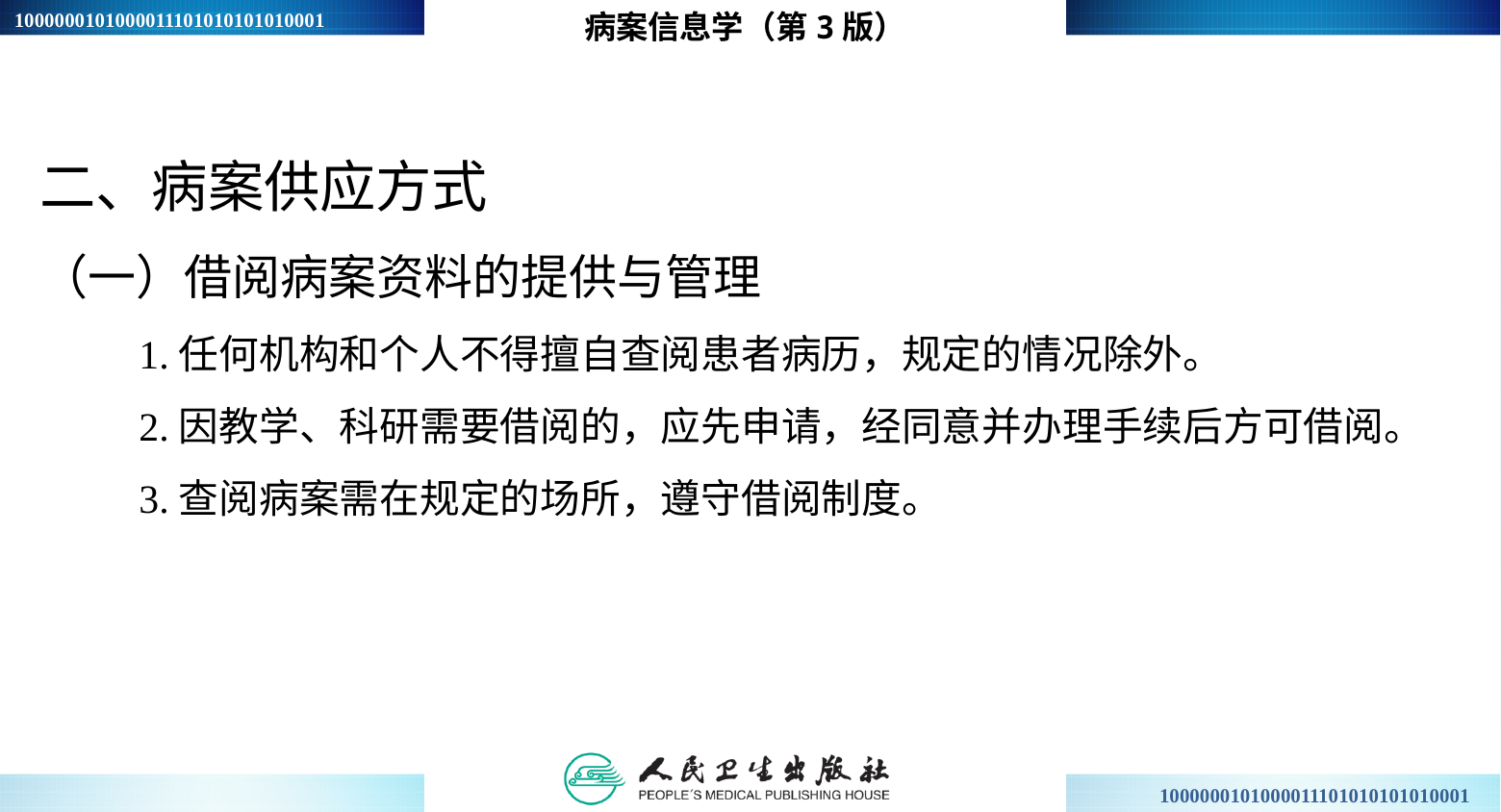

病案信息学（第3版）
二、病案供应方式
（一）借阅病案资料的提供与管理
1.任何机构和个人不得擅自查阅患者病历，规定的情况除外。
2.因教学、科研需要借阅的，应先申请，经同意并办理手续后方可借阅。
3.查阅病案需在规定的场所，遵守借阅制度。